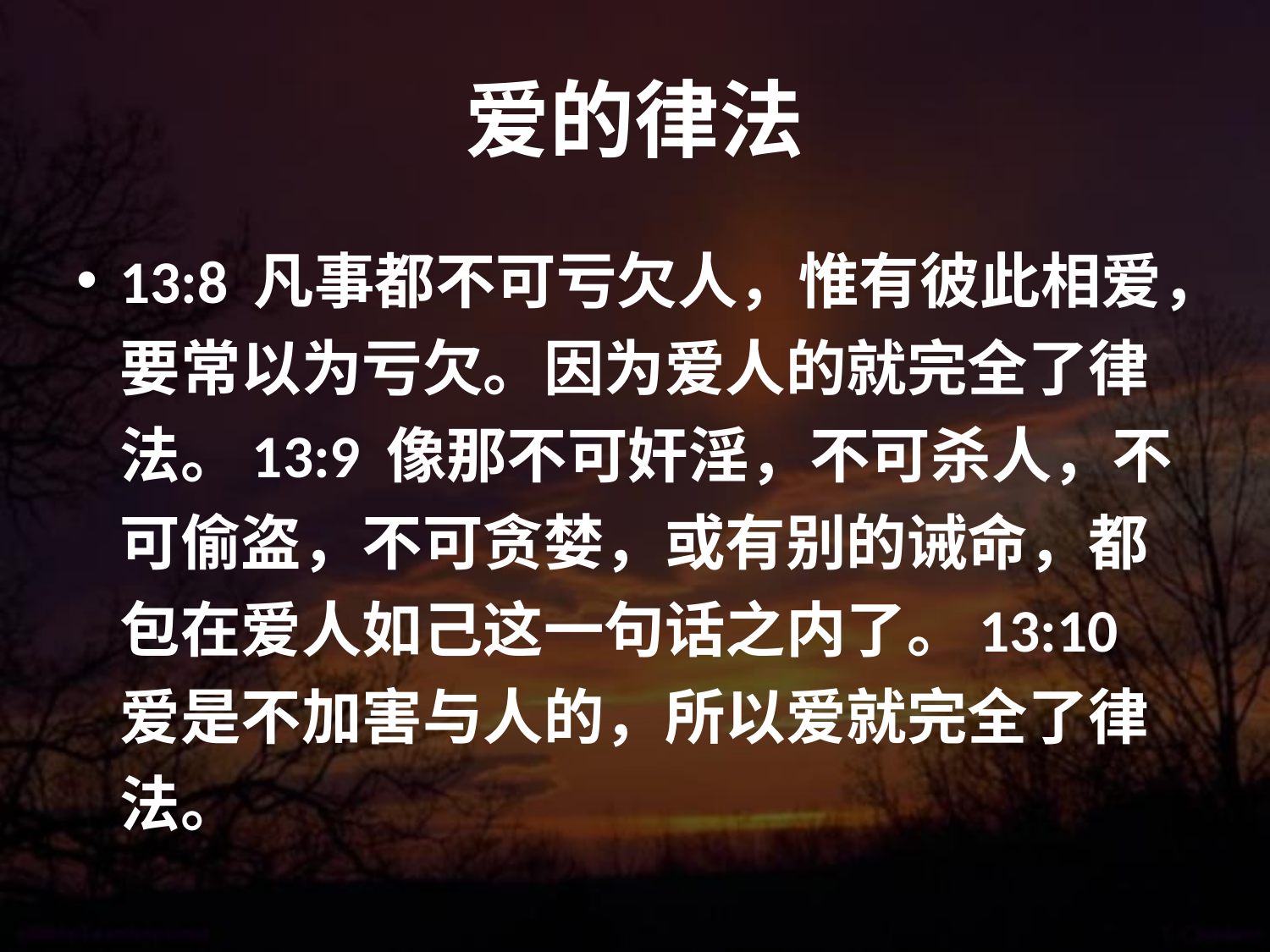

# 爱的律法
13:8 凡事都不可亏欠人，惟有彼此相爱，要常以为亏欠。因为爱人的就完全了律法。13:9 像那不可奸淫，不可杀人，不可偷盗，不可贪婪，或有别的诫命，都包在爱人如己这一句话之内了。13:10 爱是不加害与人的，所以爱就完全了律法。